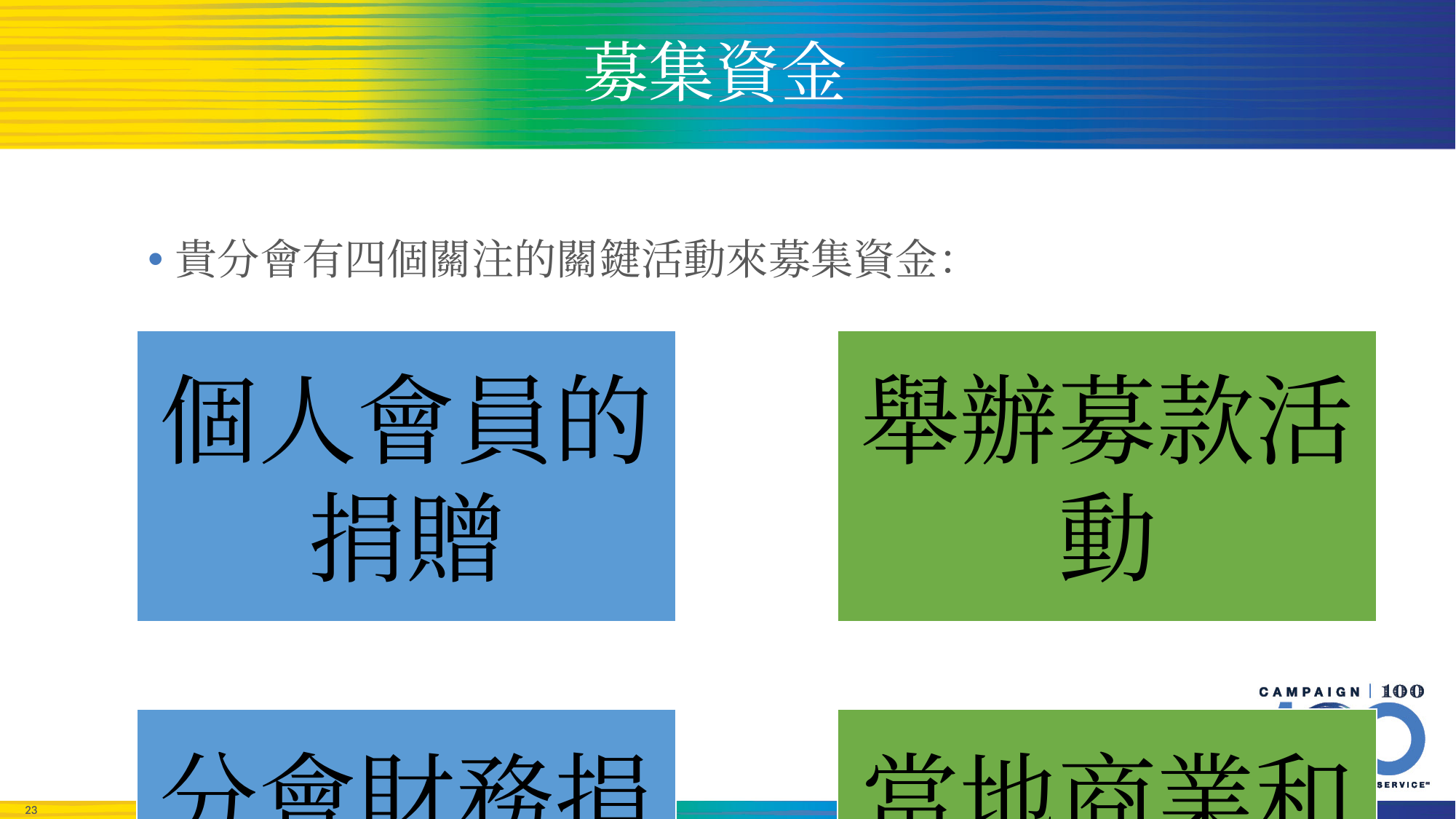

# 募集資金
貴分會有四個關注的關鍵活動來募集資金：

個人會員的捐贈
舉辦募款活動